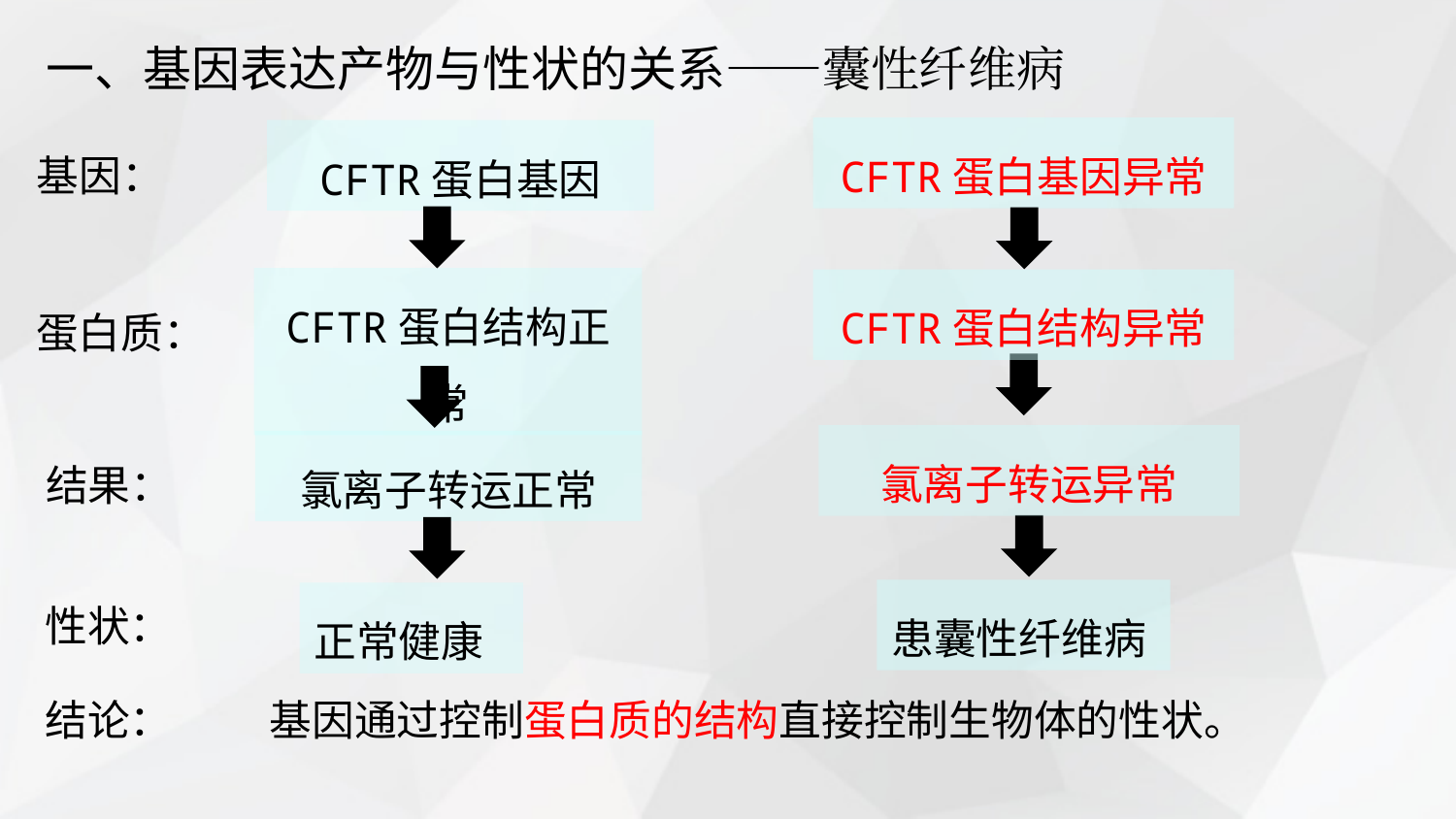

一、基因表达产物与性状的关系——囊性纤维病

基因：
CFTR蛋白基因异常
CFTR蛋白基因

CFTR蛋白结构正常
CFTR蛋白结构异常
蛋白质：

氯离子转运异常
结果：
氯离子转运正常

性状：
患囊性纤维病
正常健康
结论：
基因通过控制蛋白质的结构直接控制生物体的性状。